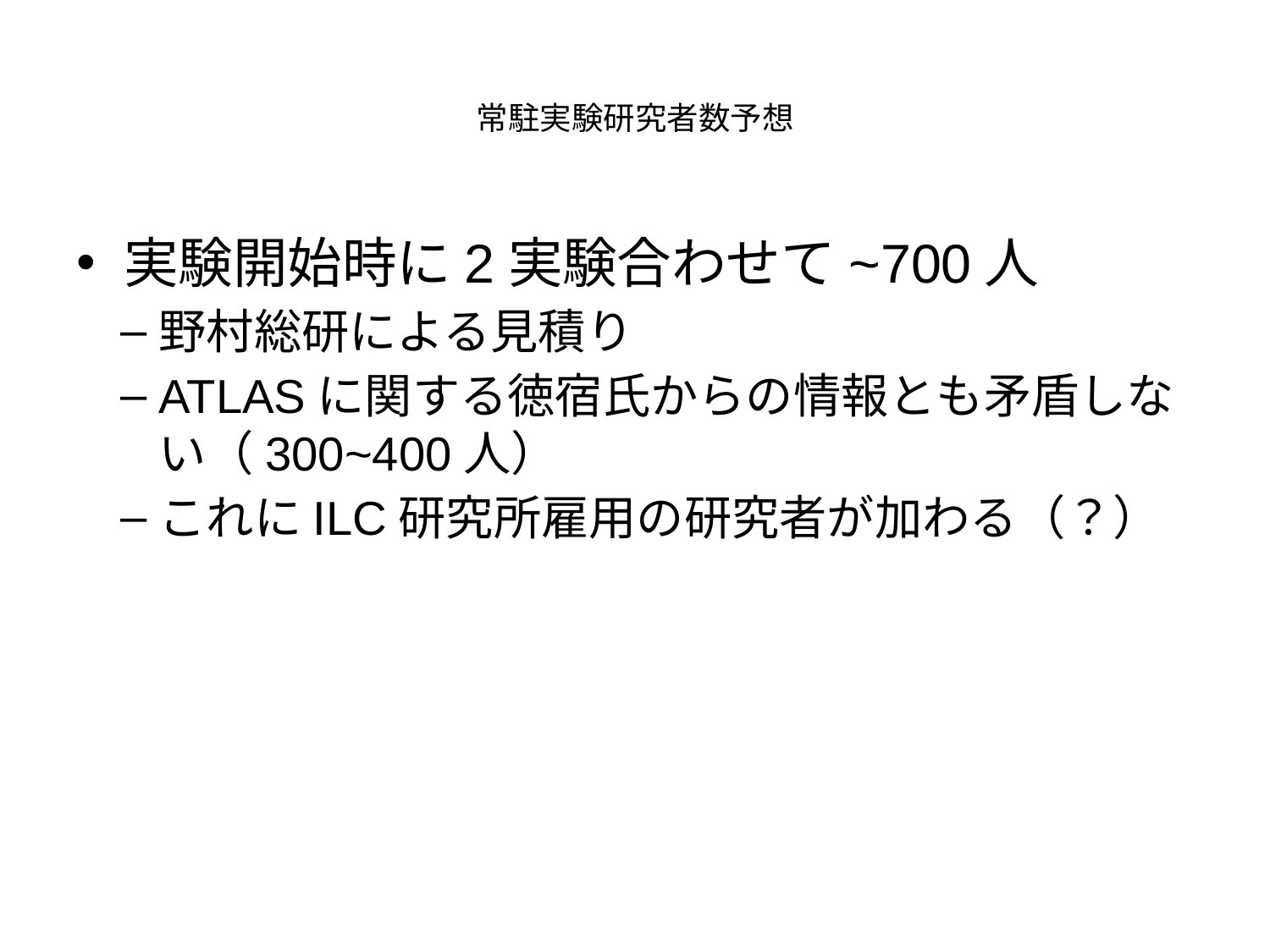

# 常駐実験研究者数予想
実験開始時に2実験合わせて~700人
野村総研による見積り
ATLASに関する徳宿氏からの情報とも矛盾しない（300~400人）
これにILC研究所雇用の研究者が加わる（？）